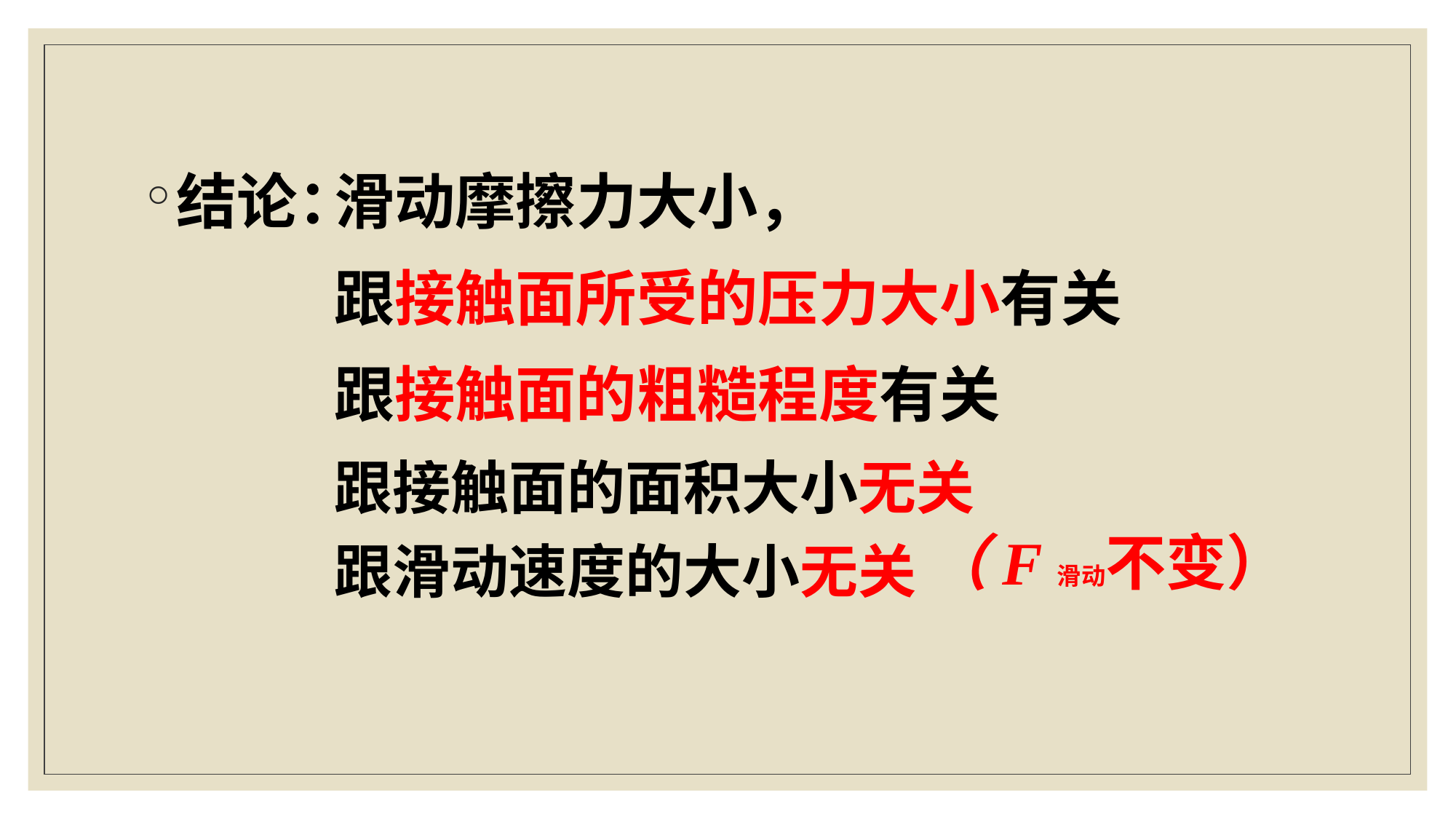

结论：
滑动摩擦力大小，
跟接触面所受的压力大小有关
跟接触面的粗糙程度有关
跟接触面的面积大小无关
跟滑动速度的大小无关
（F滑动不变）